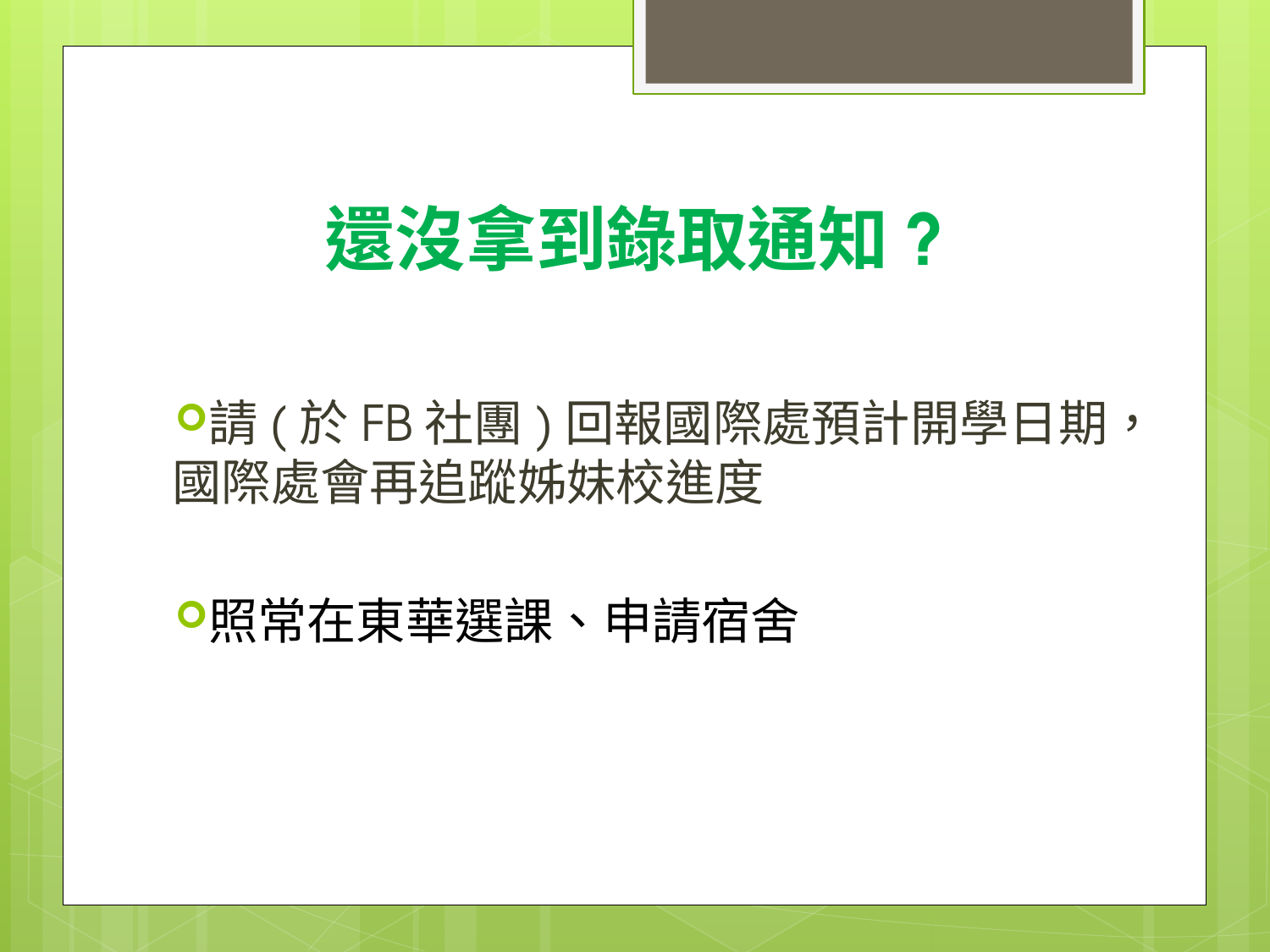

# 還沒拿到錄取通知?
請(於FB社團)回報國際處預計開學日期，國際處會再追蹤姊妹校進度

照常在東華選課、申請宿舍